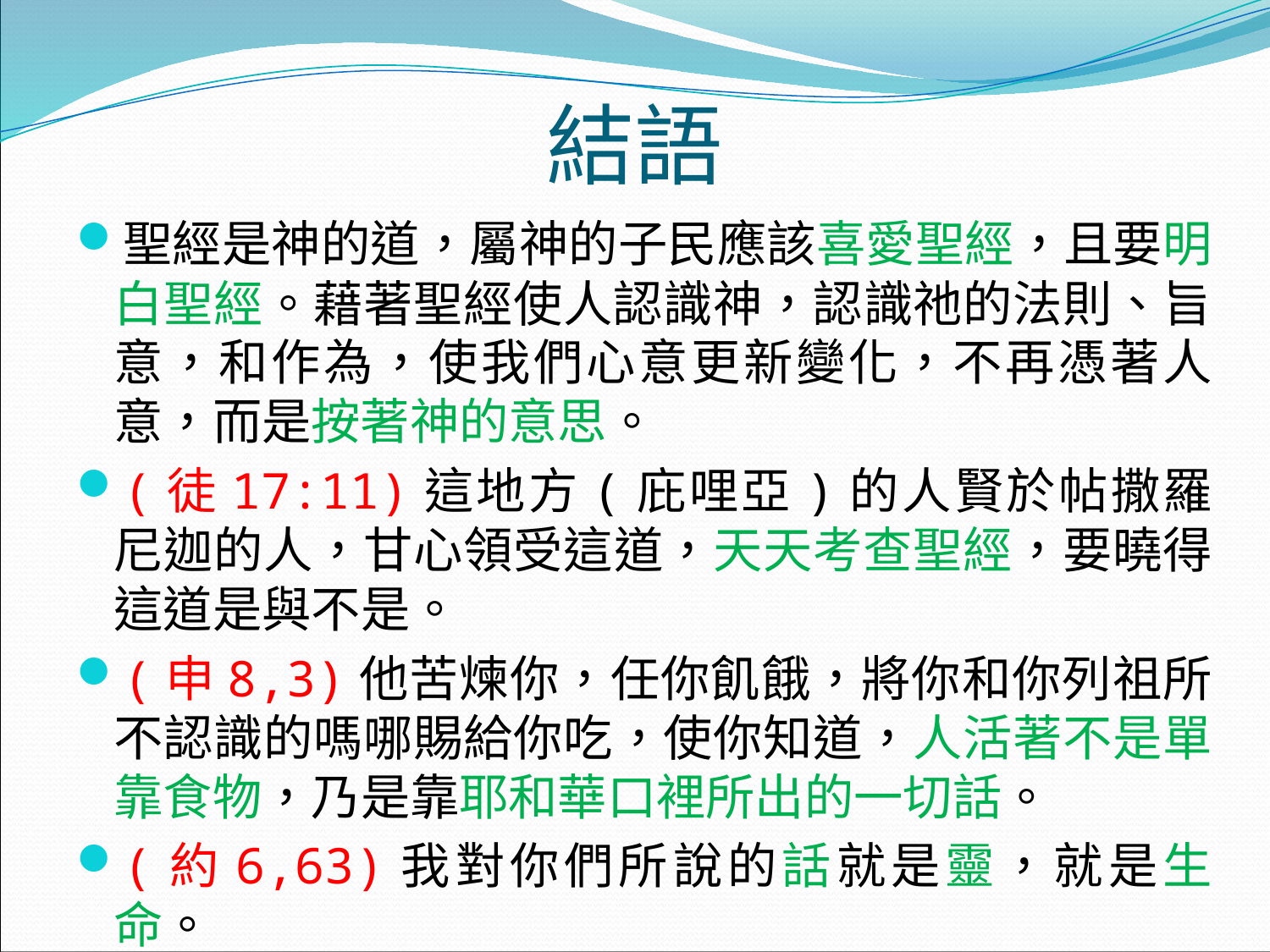

# 結語
聖經是神的道，屬神的子民應該喜愛聖經，且要明白聖經。藉著聖經使人認識神，認識祂的法則、旨意，和作為，使我們心意更新變化，不再憑著人意，而是按著神的意思。
(徒17:11)這地方(庇哩亞)的人賢於帖撒羅尼迦的人，甘心領受這道，天天考查聖經，要曉得這道是與不是。
(申8,3)他苦煉你，任你飢餓，將你和你列祖所不認識的嗎哪賜給你吃，使你知道，人活著不是單靠食物，乃是靠耶和華口裡所出的一切話。
(約6,63)我對你們所說的話就是靈，就是生命。